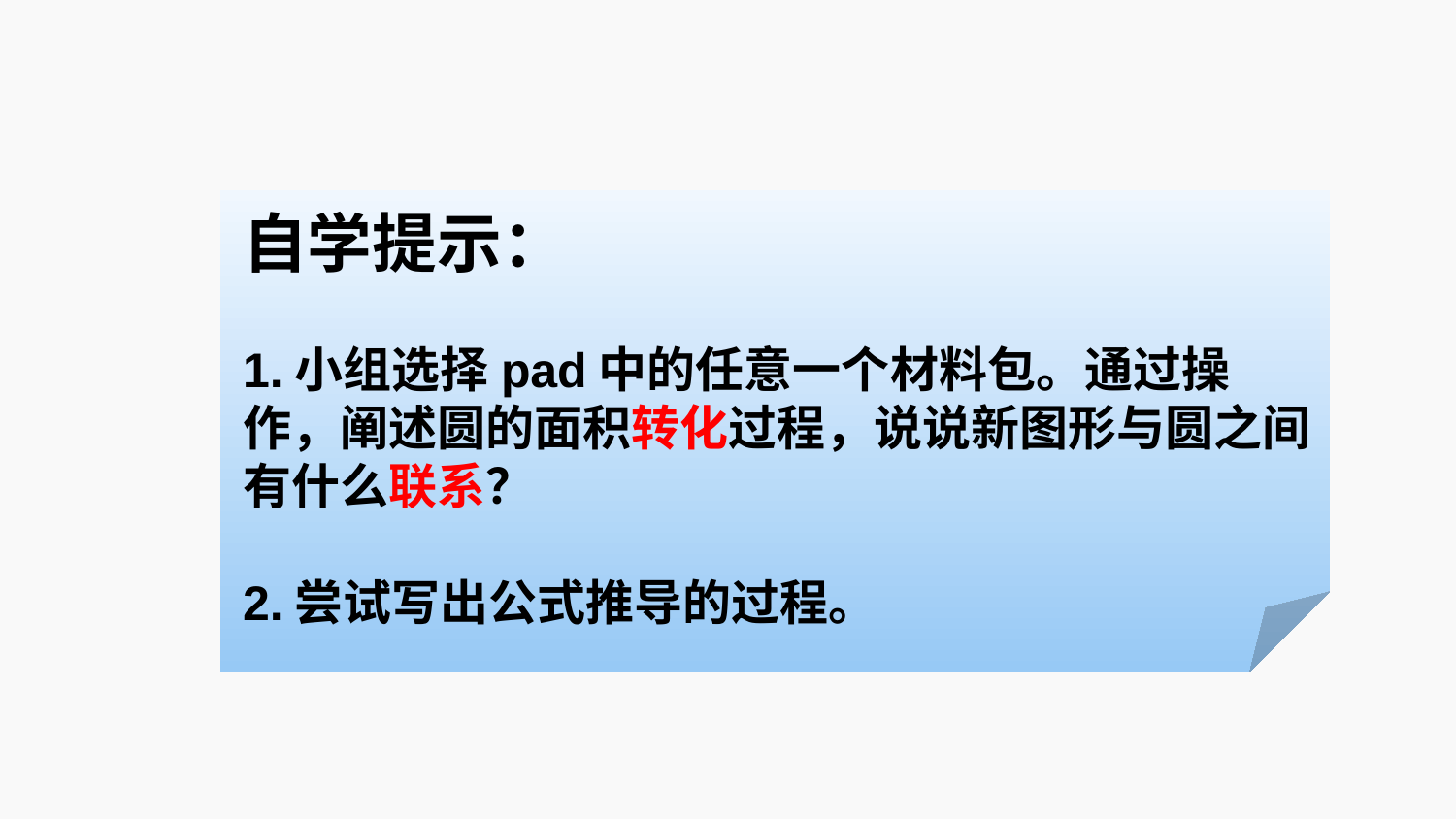

自学提示：

1.小组选择pad中的任意一个材料包。通过操作，阐述圆的面积转化过程，说说新图形与圆之间有什么联系？

2.尝试写出公式推导的过程。